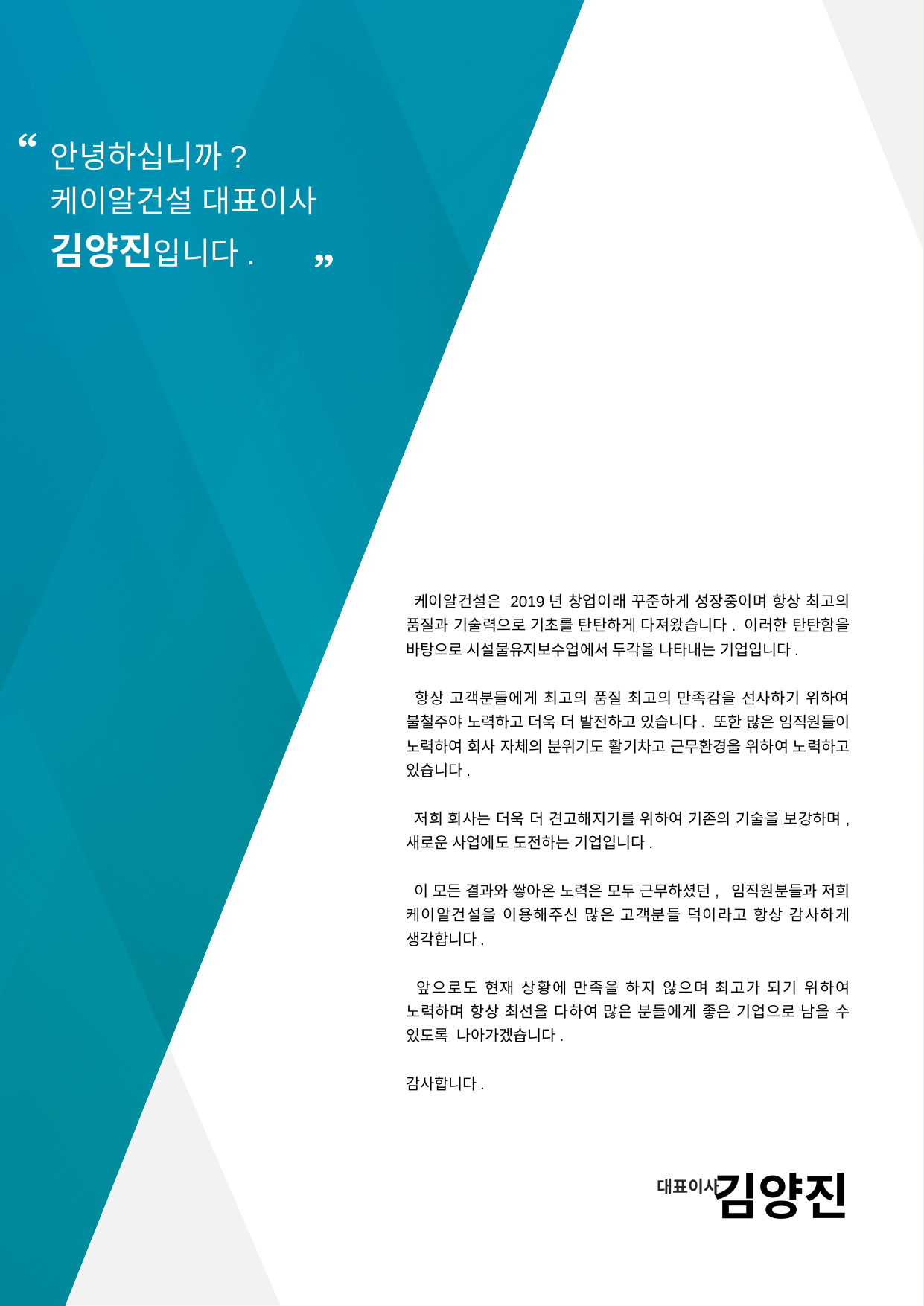

안녕하십니까?
케이알건설 대표이사
김양진입니다.

 케이알건설은 2019년 창업이래 꾸준하게 성장중이며 항상 최고의 품질과 기술력으로 기초를 탄탄하게 다져왔습니다. 이러한 탄탄함을 바탕으로 시설물유지보수업에서 두각을 나타내는 기업입니다.

 항상 고객분들에게 최고의 품질 최고의 만족감을 선사하기 위하여 불철주야 노력하고 더욱 더 발전하고 있습니다. 또한 많은 임직원들이 노력하여 회사 자체의 분위기도 활기차고 근무환경을 위하여 노력하고 있습니다.

 저희 회사는 더욱 더 견고해지기를 위하여 기존의 기술을 보강하며, 새로운 사업에도 도전하는 기업입니다.

 이 모든 결과와 쌓아온 노력은 모두 근무하셨던,  임직원분들과 저희 케이알건설을 이용해주신 많은 고객분들 덕이라고 항상 감사하게 생각합니다.

 앞으로도 현재 상황에 만족을 하지 않으며 최고가 되기 위하여 노력하며 항상 최선을 다하여 많은 분들에게 좋은 기업으로 남을 수 있도록  나아가겠습니다.

감사합니다.

김양진
대표이사